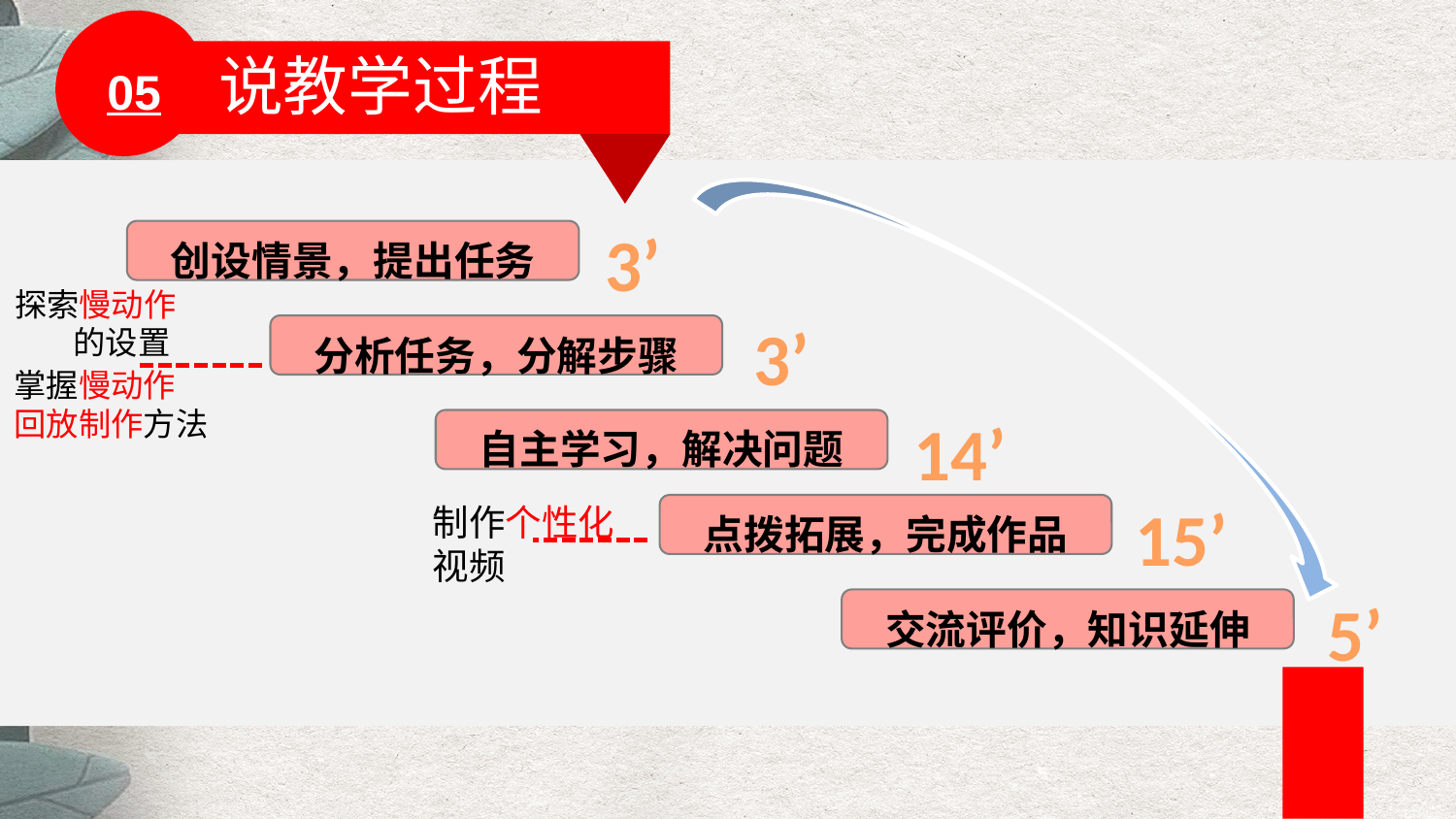

说教学过程

05

3’

创设情景，提出任务
探索慢动作
       的设置
掌握慢动作
回放制作方法
3’

分析任务，分解步骤
14’

自主学习，解决问题
15’
制作个性化
视频

点拨拓展，完成作品
5’

交流评价，知识延伸